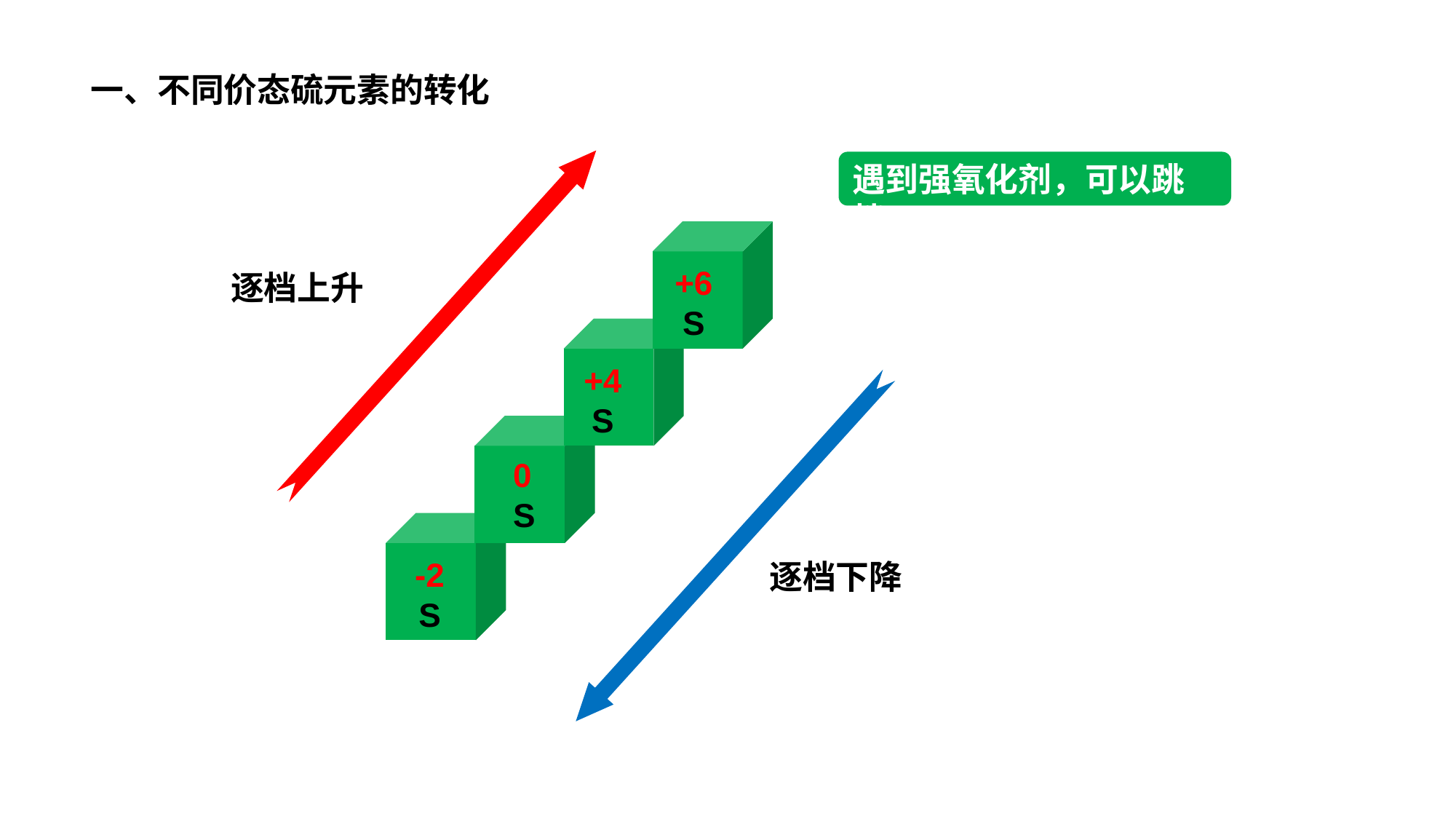

一、不同价态硫元素的转化
遇到强氧化剂，可以跳档

+6
S
逐档上升

+4
S
0
S

-2
S
逐档下降